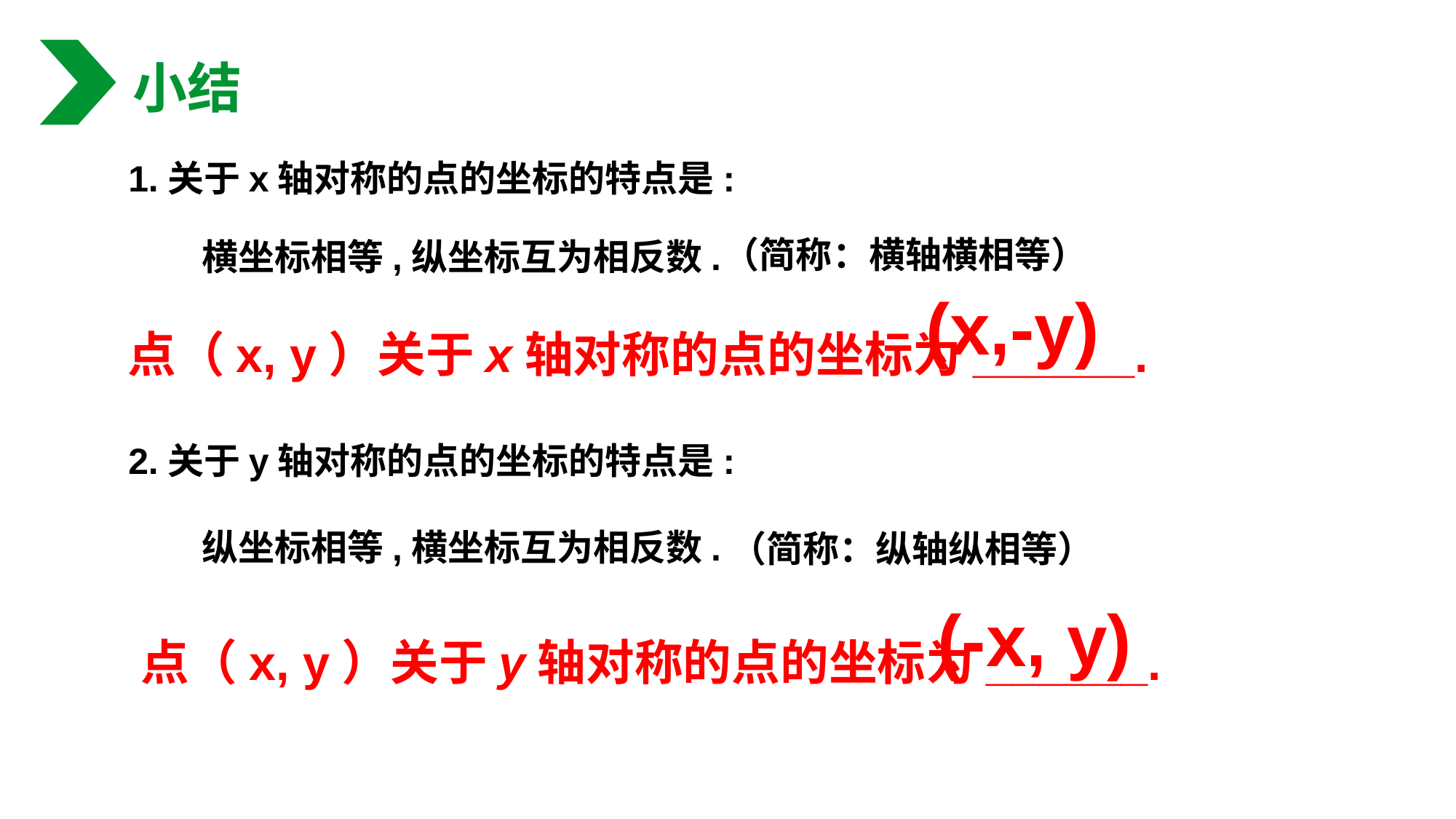

小结
1.关于x轴对称的点的坐标的特点是:
（简称：横轴横相等）
横坐标相等,纵坐标互为相反数.
(x,-y)
点（x, y）关于x轴对称的点的坐标为______.
2.关于y轴对称的点的坐标的特点是:
纵坐标相等,横坐标互为相反数.
（简称：纵轴纵相等）
(-x, y)
点（x, y）关于y轴对称的点的坐标为______.